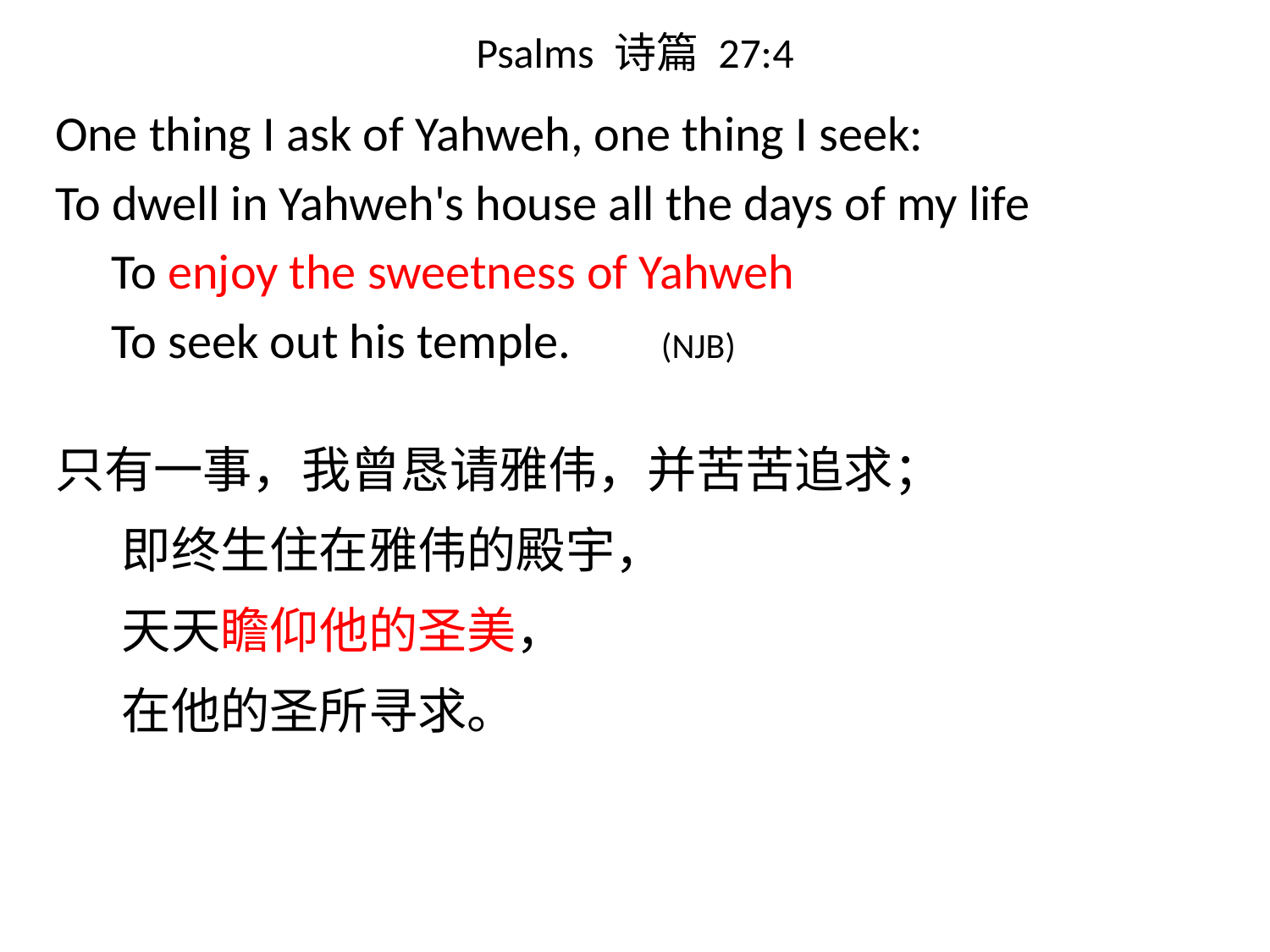

# Psalms 诗篇 27:4
One thing I ask of Yahweh, one thing I seek:
To dwell in Yahweh's house all the days of my life
     To enjoy the sweetness of Yahweh
     To seek out his temple.        (NJB)

只有一事，我曾恳请雅伟，并苦苦追求；
     即终生住在雅伟的殿宇，
     天天瞻仰他的圣美，
     在他的圣所寻求。